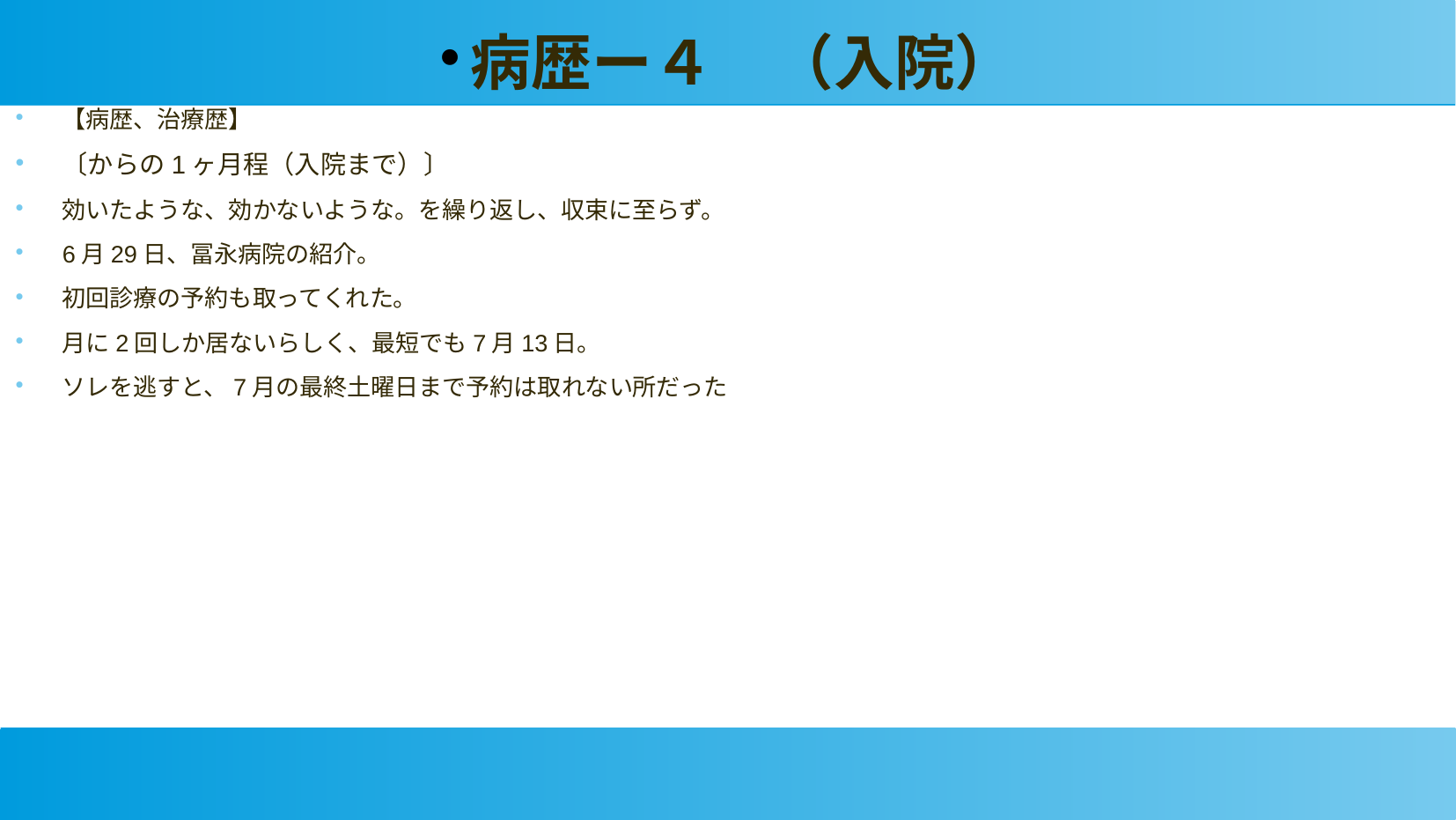

病歴ー４　（入院）
【病歴、治療歴】
〔からの1ヶ月程（入院まで）〕
効いたような、効かないような。を繰り返し、収束に至らず。
6月29日、冨永病院の紹介。
初回診療の予約も取ってくれた。
月に2回しか居ないらしく、最短でも7月13日。
ソレを逃すと、7月の最終土曜日まで予約は取れない所だった